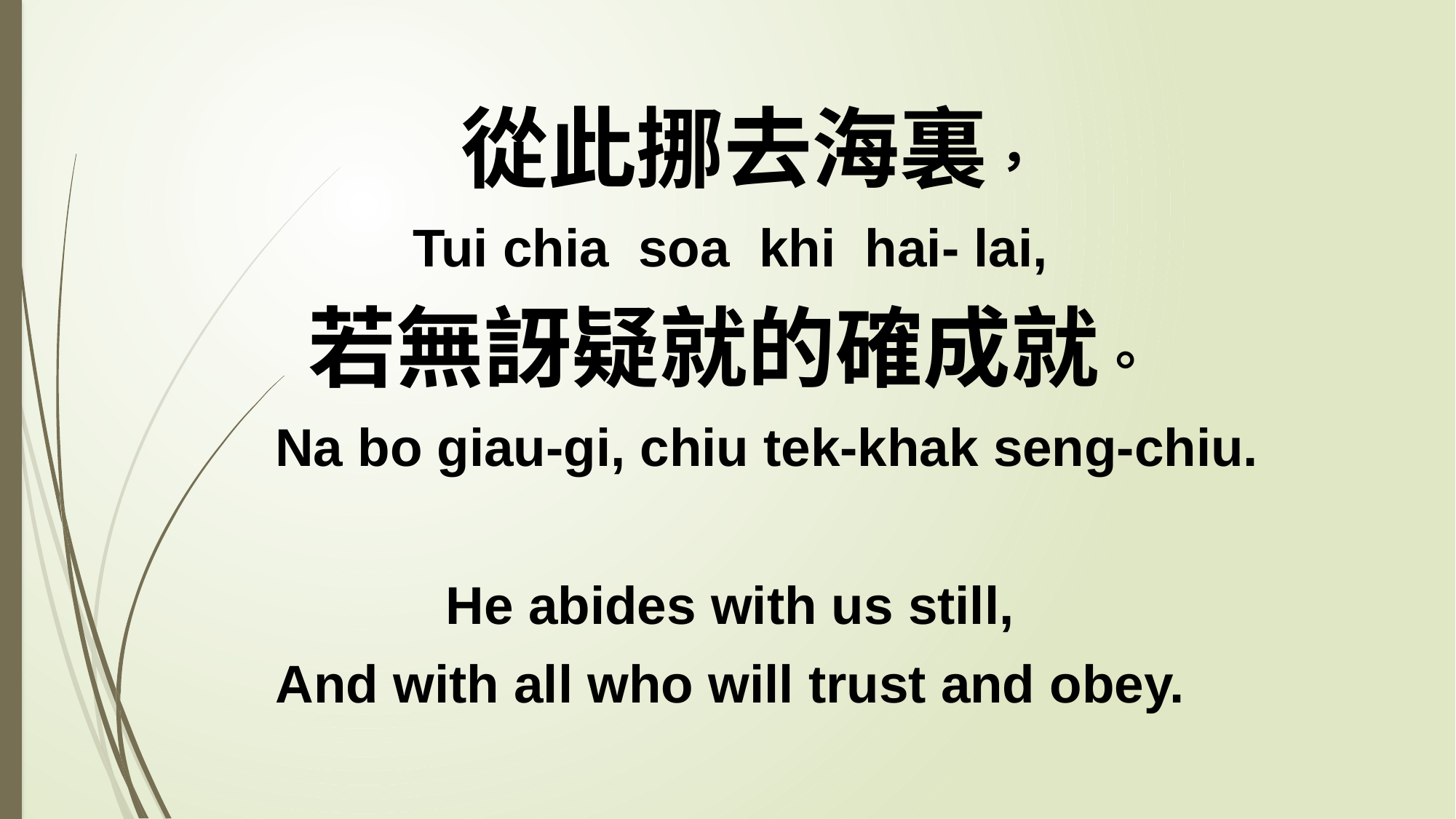

從此挪去海裏，
Tui chia  soa  khi  hai- lai,
若無訝疑就的確成就。
     Na bo giau-gi, chiu tek-khak seng-chiu.

He abides with us still,
And with all who will trust and obey.